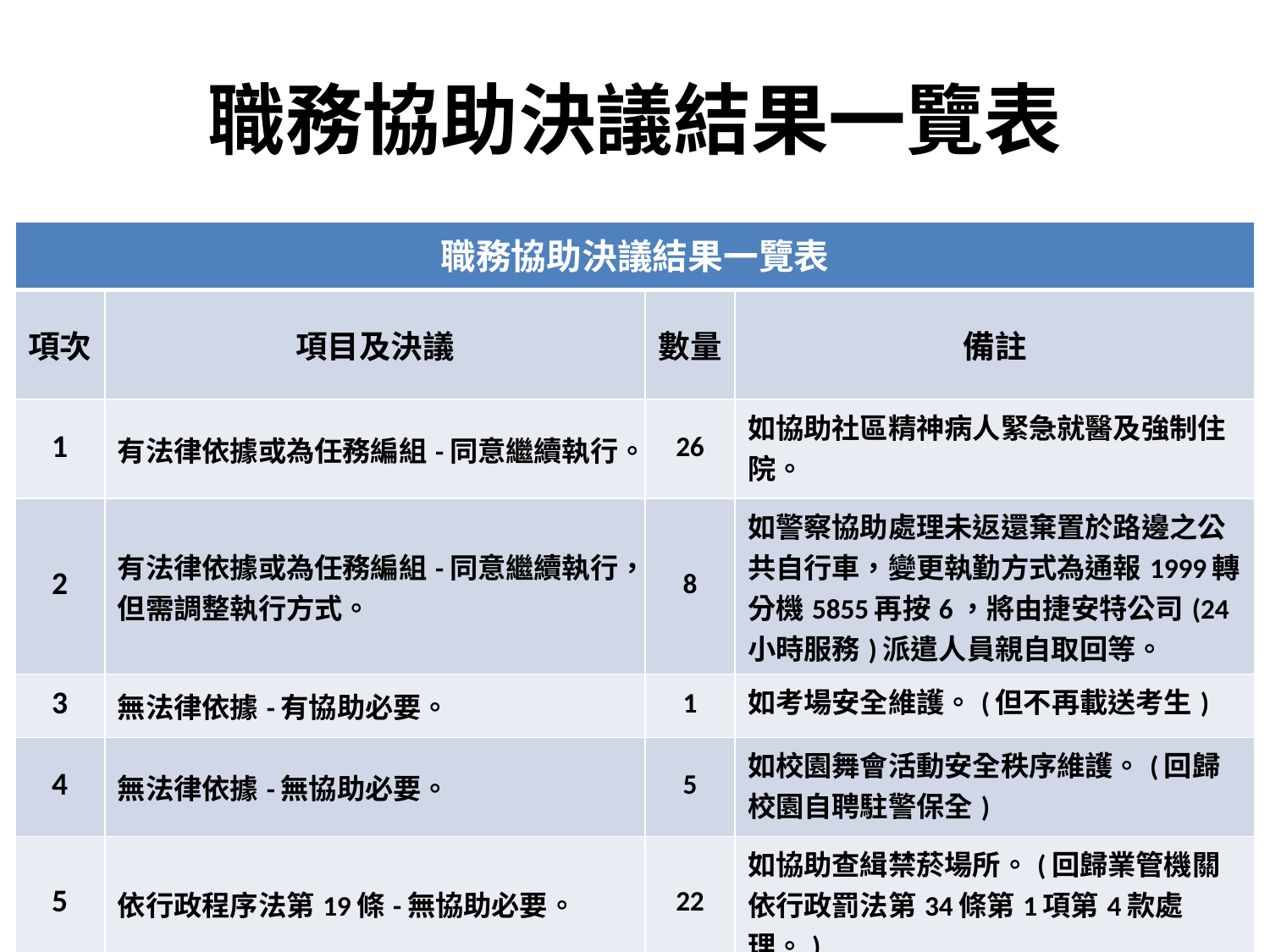

# 職務協助決議結果一覽表
| 職務協助決議結果一覽表 |  |  |  |
| --- | --- | --- | --- |
| 項次 | 項目及決議 | 數量 | 備註 |
| 1 | 有法律依據或為任務編組-同意繼續執行。 | 26 | 如協助社區精神病人緊急就醫及強制住院。 |
| 2 | 有法律依據或為任務編組-同意繼續執行，但需調整執行方式。 | 8 | 如警察協助處理未返還棄置於路邊之公共自行車，變更執勤方式為通報1999轉分機5855再按6，將由捷安特公司(24小時服務)派遣人員親自取回等。 |
| 3 | 無法律依據-有協助必要。 | 1 | 如考場安全維護。(但不再載送考生) |
| 4 | 無法律依據-無協助必要。 | 5 | 如校園舞會活動安全秩序維護。(回歸校園自聘駐警保全) |
| 5 | 依行政程序法第19條-無協助必要。 | 22 | 如協助查緝禁菸場所。(回歸業管機關依行政罰法第34條第1項第4款處理。) |